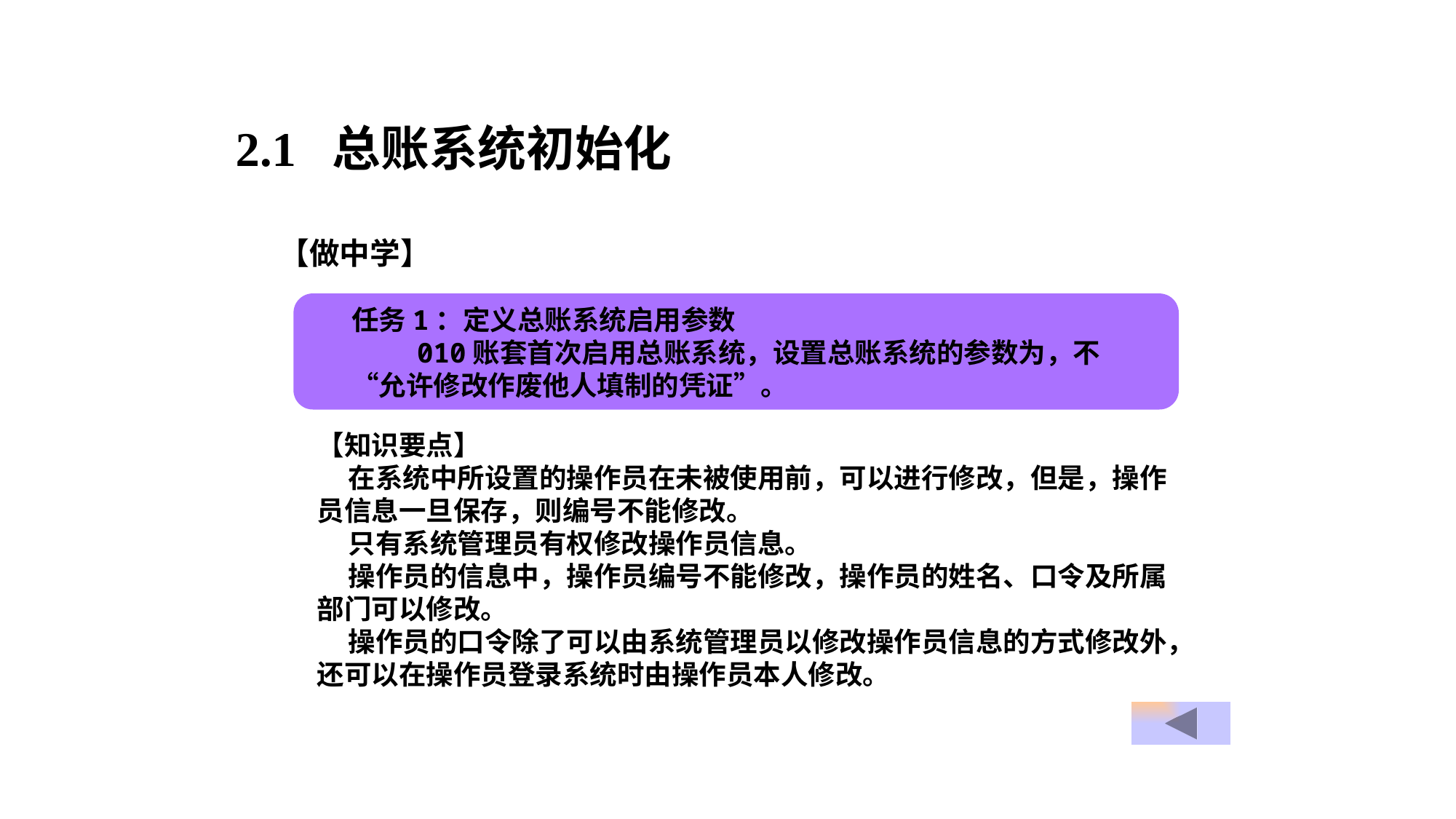

2.1  总账系统初始化
【做中学】

任务1：定义总账系统启用参数
    010账套首次启用总账系统，设置总账系统的参数为，不“允许修改作废他人填制的凭证”。
【知识要点】
    在系统中所设置的操作员在未被使用前，可以进行修改，但是，操作员信息一旦保存，则编号不能修改。
    只有系统管理员有权修改操作员信息。
    操作员的信息中，操作员编号不能修改，操作员的姓名、口令及所属部门可以修改。
    操作员的口令除了可以由系统管理员以修改操作员信息的方式修改外，还可以在操作员登录系统时由操作员本人修改。